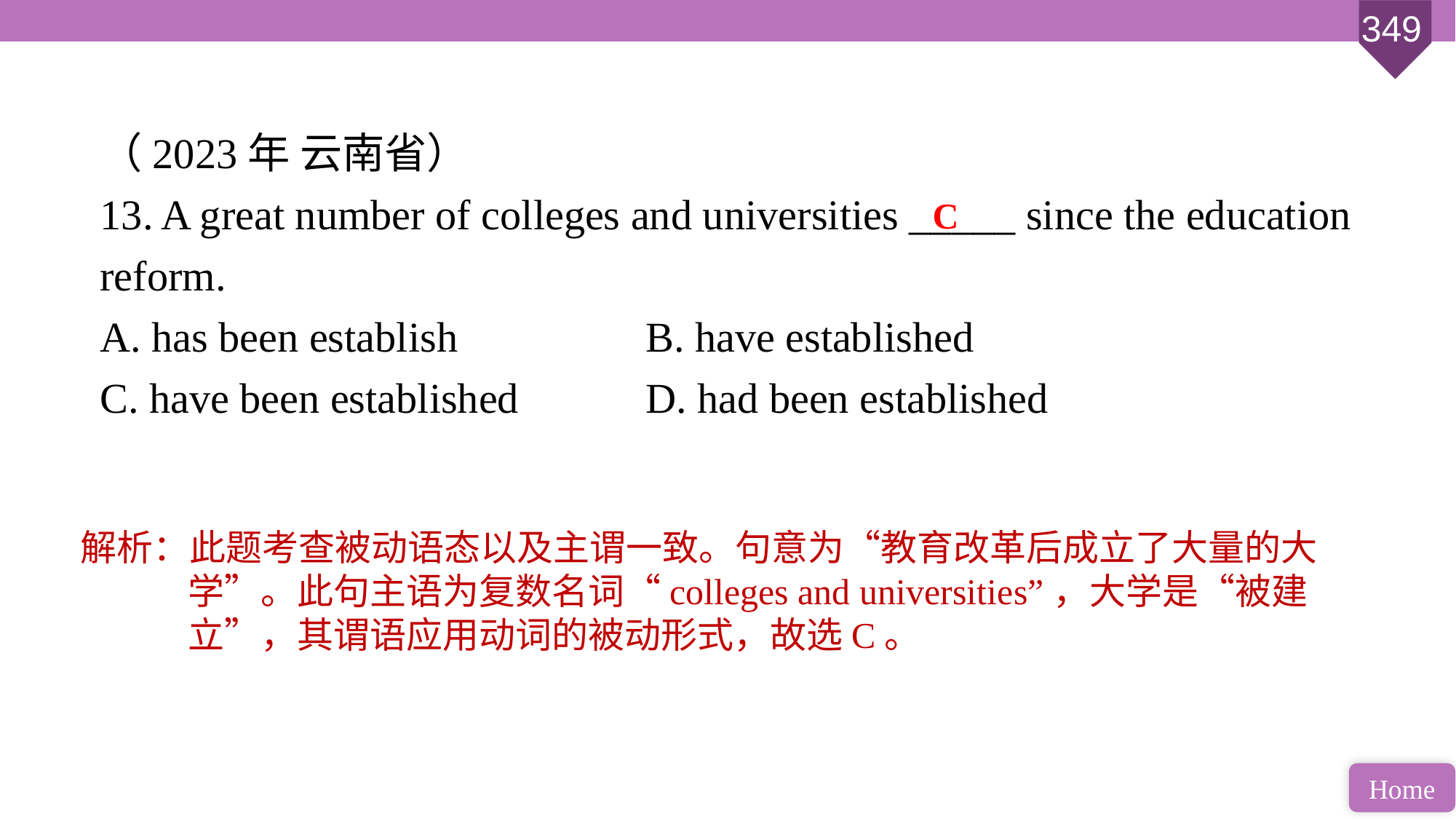

（2023年 云南省）
13. A great number of colleges and universities _____ since the education reform.
A. has been establish 		B. have established
C. have been established 		D. had been established
C
解析：此题考查被动语态以及主谓一致。句意为“教育改革后成立了大量的大学”。此句主语为复数名词“colleges and universities”，大学是“被建立”，其谓语应用动词的被动形式，故选C。